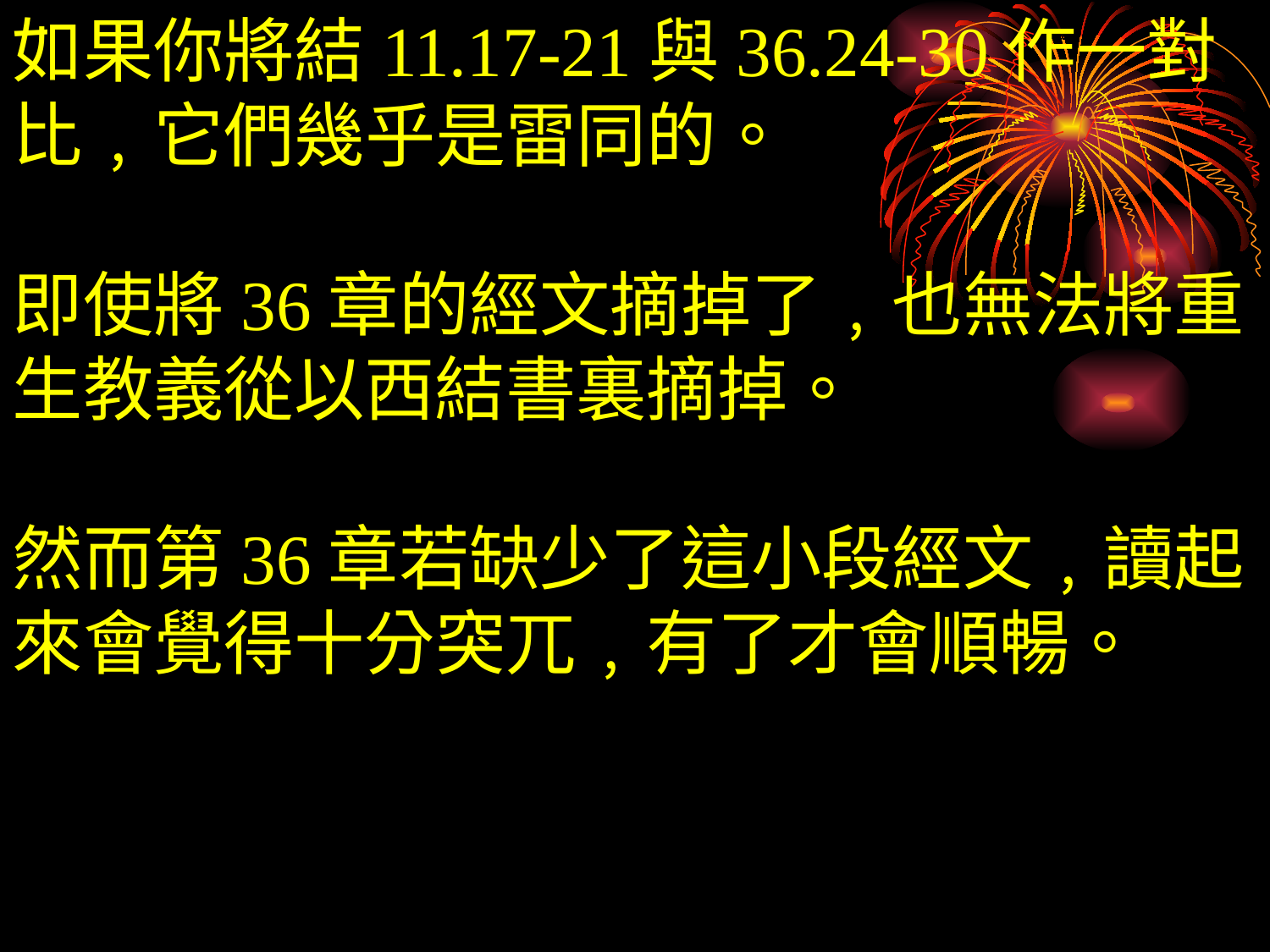

如果你將結11.17-21與36.24-30作一對比﹐它們幾乎是雷同的。

即使將36章的經文摘掉了﹐也無法將重生教義從以西結書裏摘掉。

然而第36章若缺少了這小段經文﹐讀起來會覺得十分突兀﹐有了才會順暢。